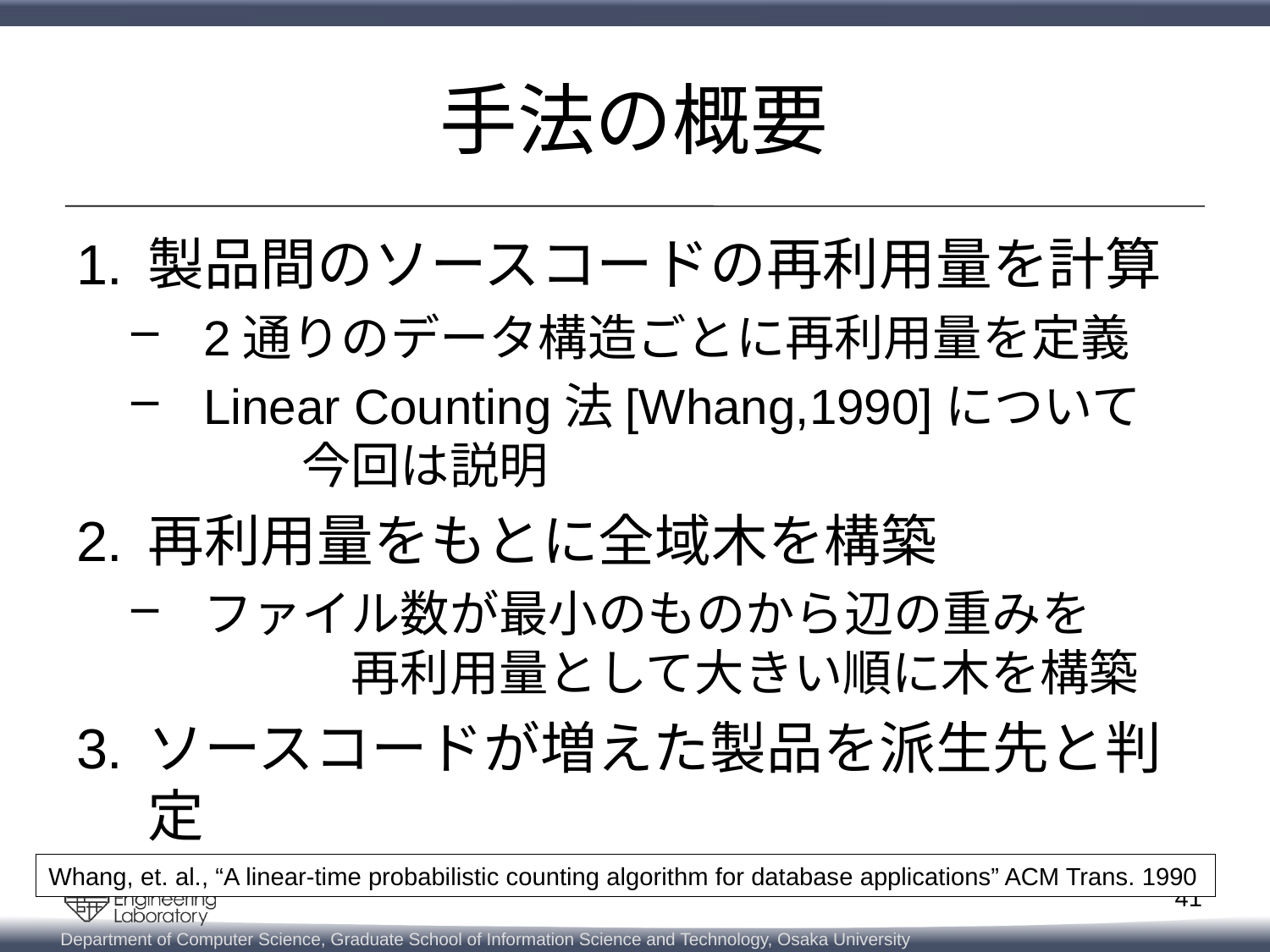

# 手法の概要
製品間のソースコードの再利用量を計算
2通りのデータ構造ごとに再利用量を定義
Linear Counting法[Whang,1990]について　　　今回は説明
再利用量をもとに全域木を構築
ファイル数が最小のものから辺の重みを　　　　　再利用量として大きい順に木を構築
ソースコードが増えた製品を派生先と判定
Whang, et. al., “A linear-time probabilistic counting algorithm for database applications” ACM Trans. 1990
41